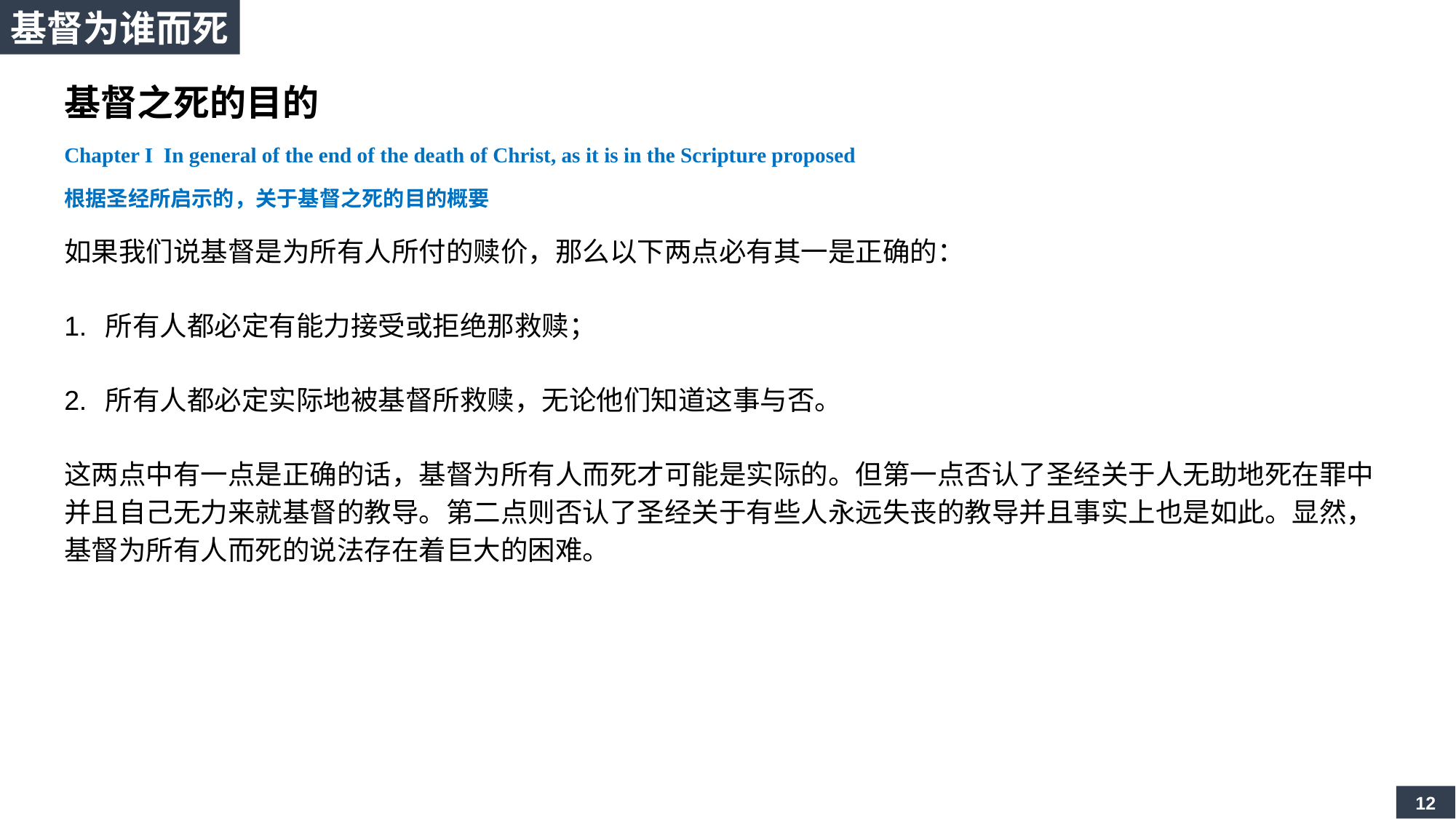

基督为谁而死
基督之死的目的
Chapter I  In general of the end of the death of Christ, as it is in the Scripture proposed
根据圣经所启示的，关于基督之死的目的概要
如果我们说基督是为所有人所付的赎价，那么以下两点必有其一是正确的：
所有人都必定有能力接受或拒绝那救赎；
所有人都必定实际地被基督所救赎，无论他们知道这事与否。
这两点中有一点是正确的话，基督为所有人而死才可能是实际的。但第一点否认了圣经关于人无助地死在罪中并且自己无力来就基督的教导。第二点则否认了圣经关于有些人永远失丧的教导并且事实上也是如此。显然，基督为所有人而死的说法存在着巨大的困难。
12